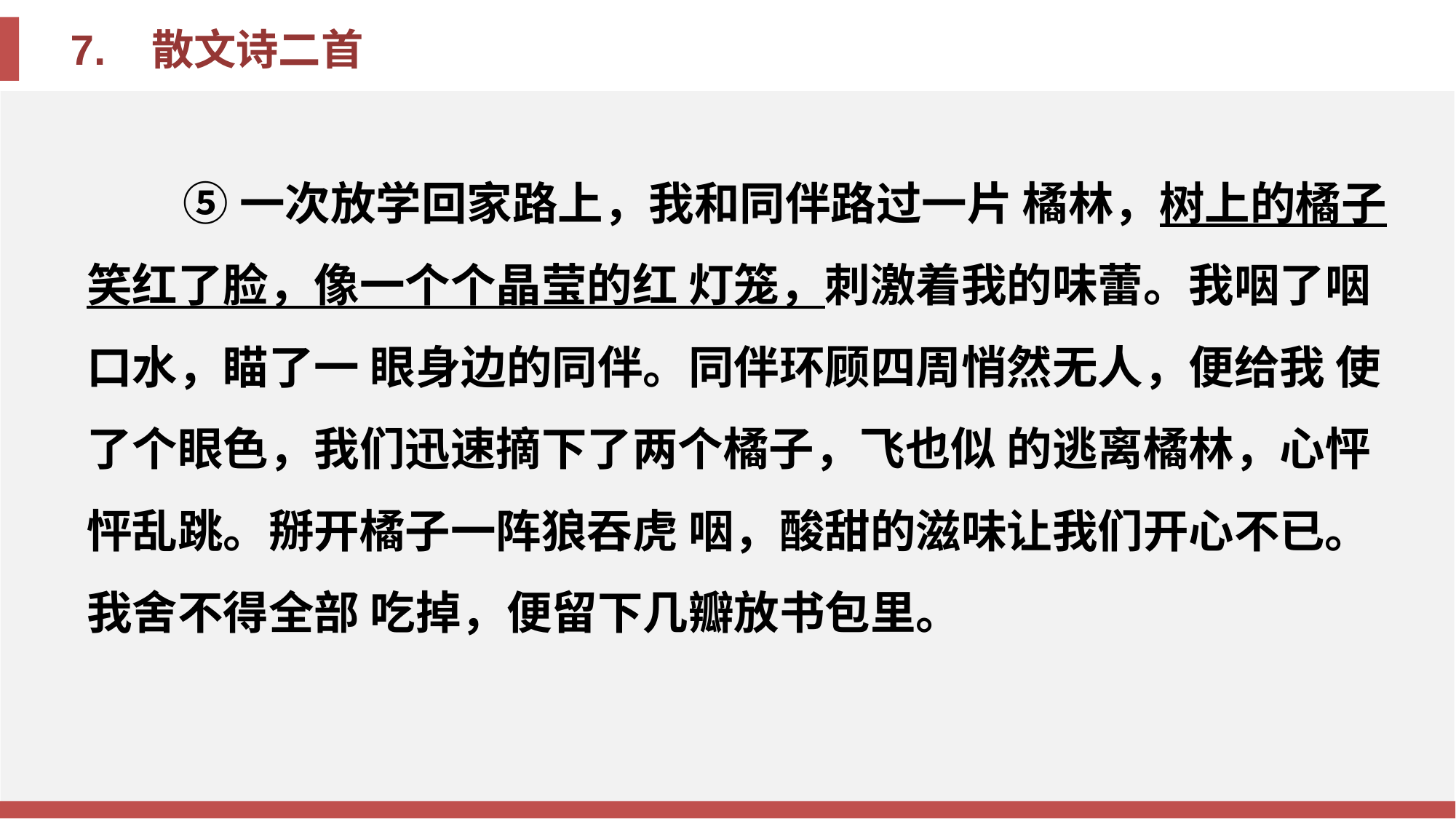

⑤一次放学回家路上，我和同伴路过一片 橘林，树上的橘子笑红了脸，像一个个晶莹的红 灯笼，刺激着我的味蕾。我咽了咽口水，瞄了一 眼身边的同伴。同伴环顾四周悄然无人，便给我 使了个眼色，我们迅速摘下了两个橘子，飞也似 的逃离橘林，心怦怦乱跳。掰开橘子一阵狼吞虎 咽，酸甜的滋味让我们开心不已。我舍不得全部 吃掉，便留下几瓣放书包里。